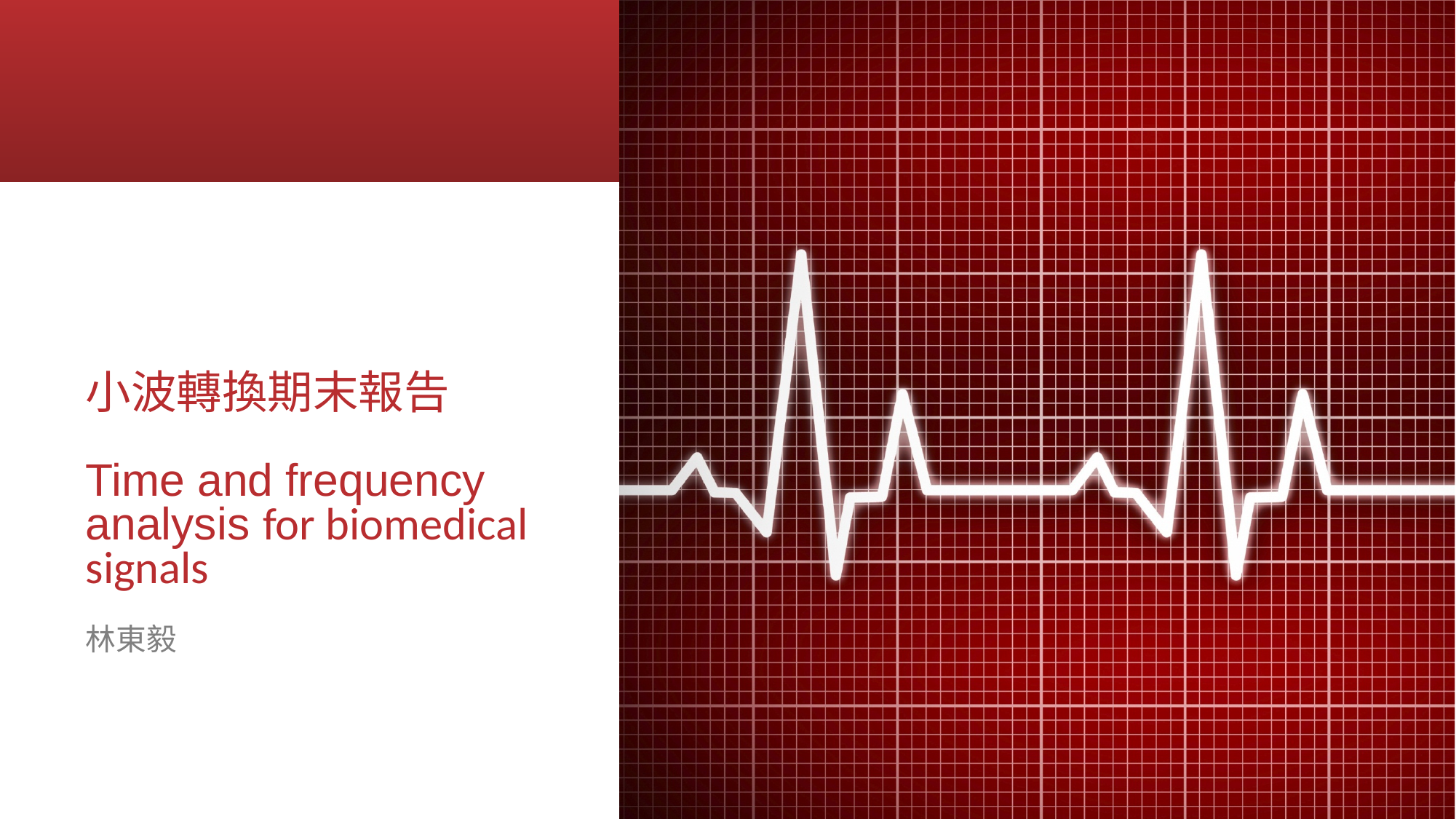

# 小波轉換期末報告 Time and frequency analysis for biomedical signals
林東毅